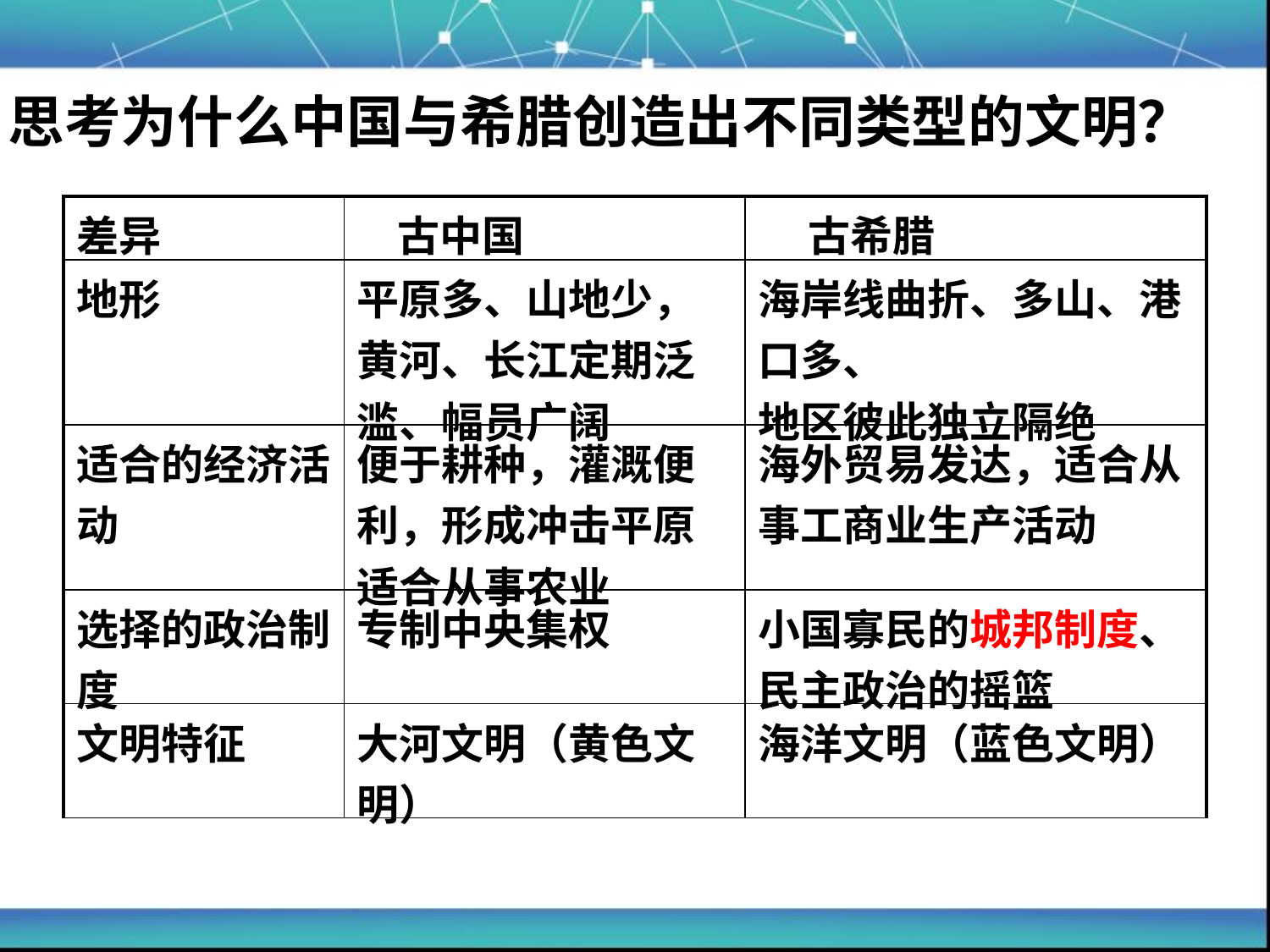

思考为什么中国与希腊创造出不同类型的文明？
| 差异 | 古中国 | 古希腊 |
| --- | --- | --- |
| 地形 | 平原多、山地少，黄河、长江定期泛滥、幅员广阔 | 海岸线曲折、多山、港口多、 地区彼此独立隔绝 |
| 适合的经济活动 | 便于耕种，灌溉便利，形成冲击平原适合从事农业 | 海外贸易发达，适合从事工商业生产活动 |
| 选择的政治制度 | 专制中央集权 | 小国寡民的城邦制度、民主政治的摇篮 |
| 文明特征 | 大河文明（黄色文明） | 海洋文明（蓝色文明） |